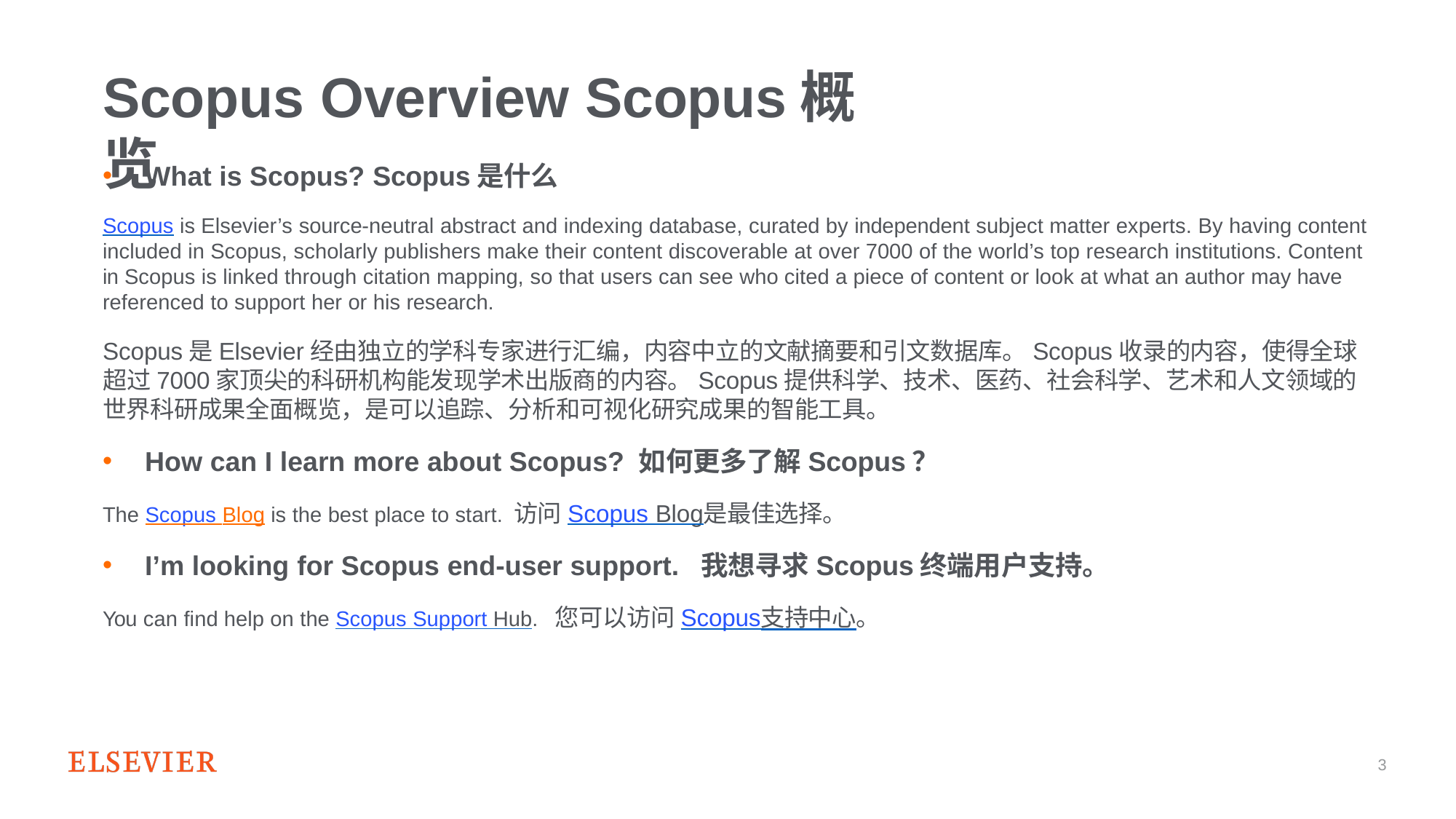

# Scopus Overview Scopus概览
What is Scopus? Scopus是什么
Scopus is Elsevier’s source-neutral abstract and indexing database, curated by independent subject matter experts. By having content included in Scopus, scholarly publishers make their content discoverable at over 7000 of the world’s top research institutions. Content in Scopus is linked through citation mapping, so that users can see who cited a piece of content or look at what an author may have referenced to support her or his research.
Scopus是Elsevier经由独立的学科专家进行汇编，内容中立的文献摘要和引文数据库。Scopus收录的内容，使得全球超过7000家顶尖的科研机构能发现学术出版商的内容。Scopus提供科学、技术、医药、社会科学、艺术和人文领域的世界科研成果全面概览，是可以追踪、分析和可视化研究成果的智能工具。
How can I learn more about Scopus? 如何更多了解Scopus？
The Scopus Blog is the best place to start. 访问Scopus Blog是最佳选择。
I’m looking for Scopus end-user support. 我想寻求Scopus终端用户支持。
You can find help on the Scopus Support Hub. 您可以访问Scopus支持中心。
3